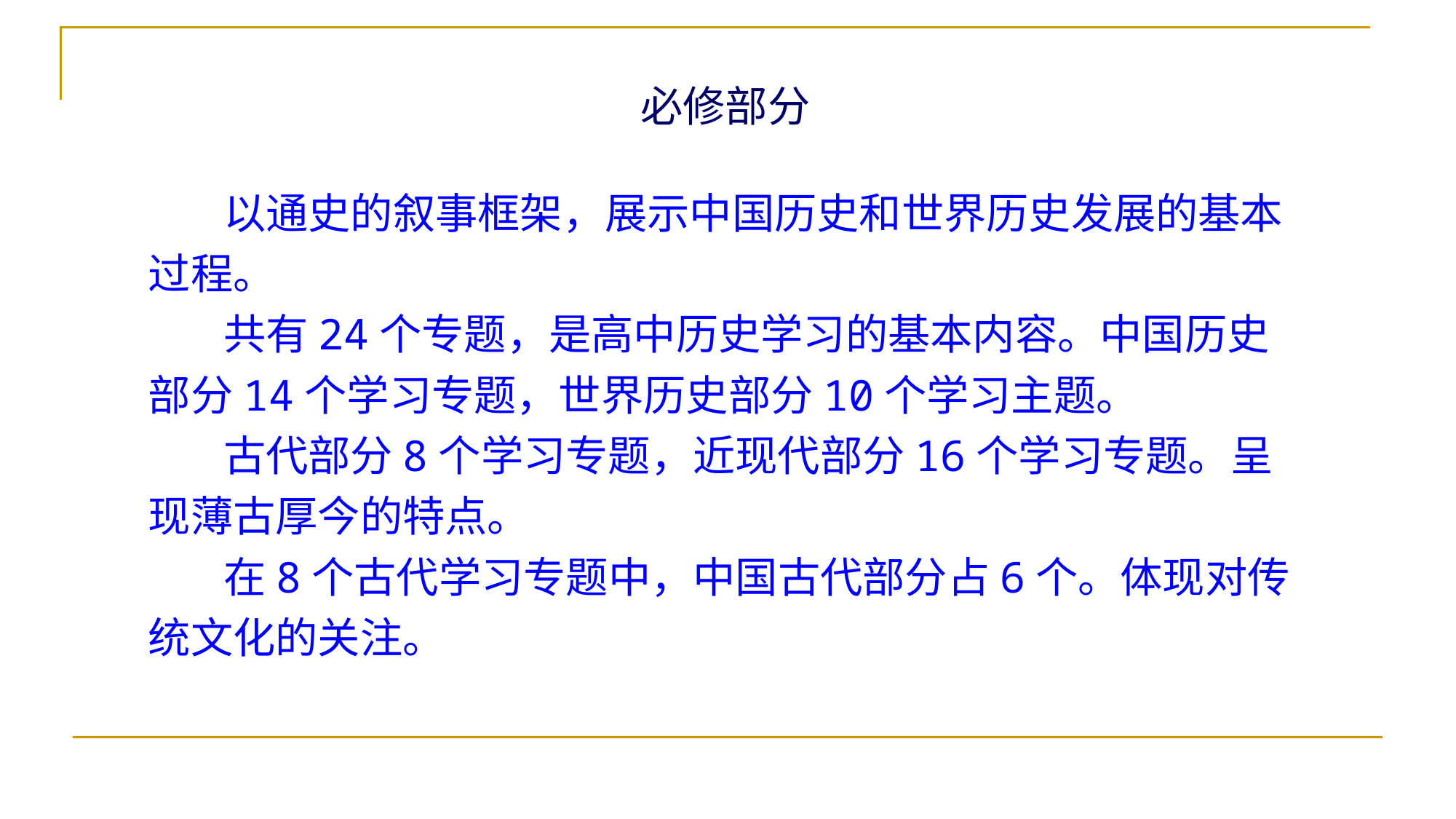

必修部分
   以通史的叙事框架，展示中国历史和世界历史发展的基本过程。
   共有24个专题，是高中历史学习的基本内容。中国历史部分14个学习专题，世界历史部分10个学习主题。
   古代部分8个学习专题，近现代部分16个学习专题。呈现薄古厚今的特点。
   在8个古代学习专题中，中国古代部分占6个。体现对传统文化的关注。